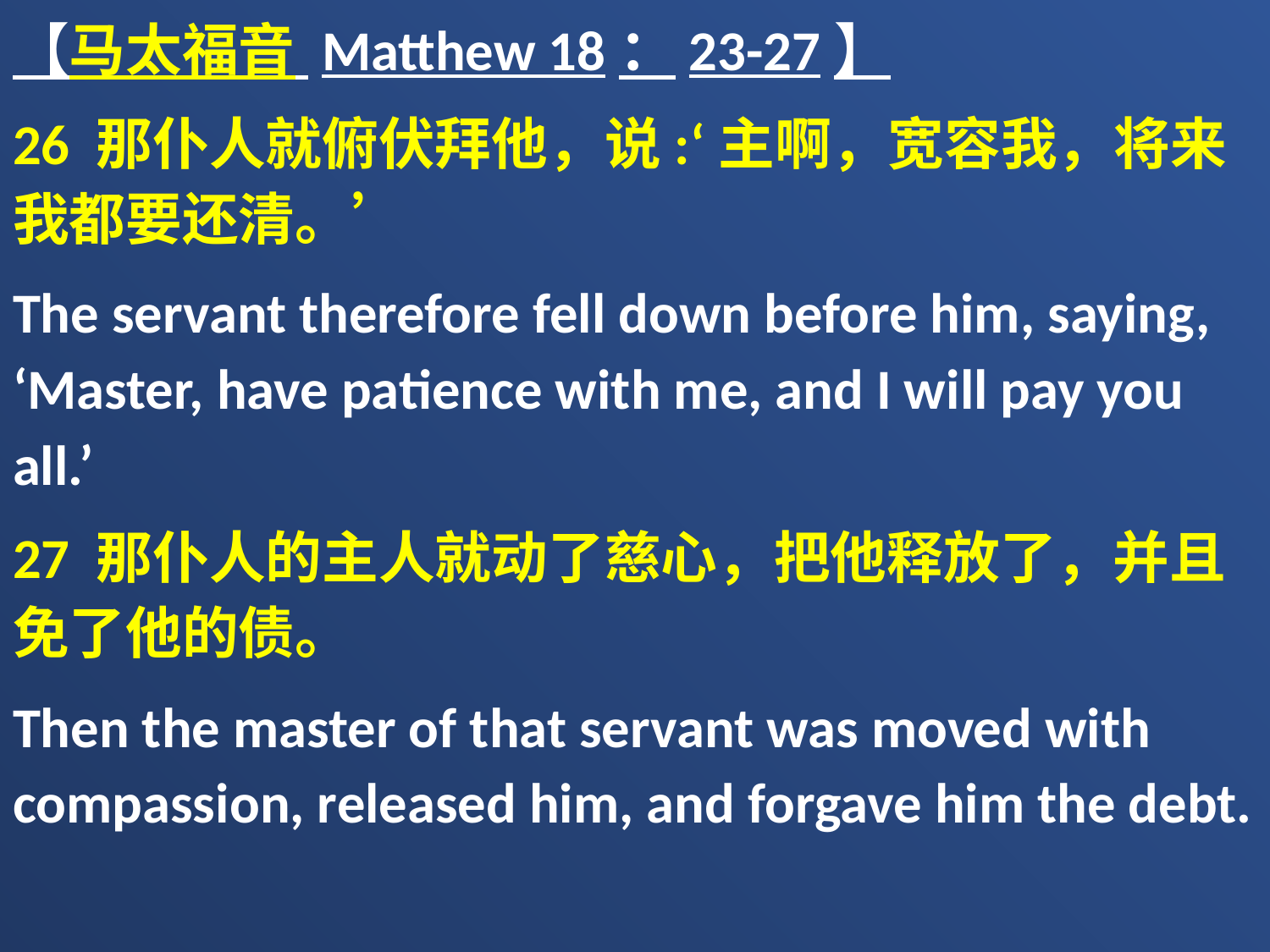

【马太福音 Matthew 18：23-27】
26 那仆人就俯伏拜他，说:‘主啊，宽容我，将来我都要还清。’
The servant therefore fell down before him, saying, ‘Master, have patience with me, and I will pay you all.’
27 那仆人的主人就动了慈心，把他释放了，并且免了他的债。
Then the master of that servant was moved with compassion, released him, and forgave him the debt.